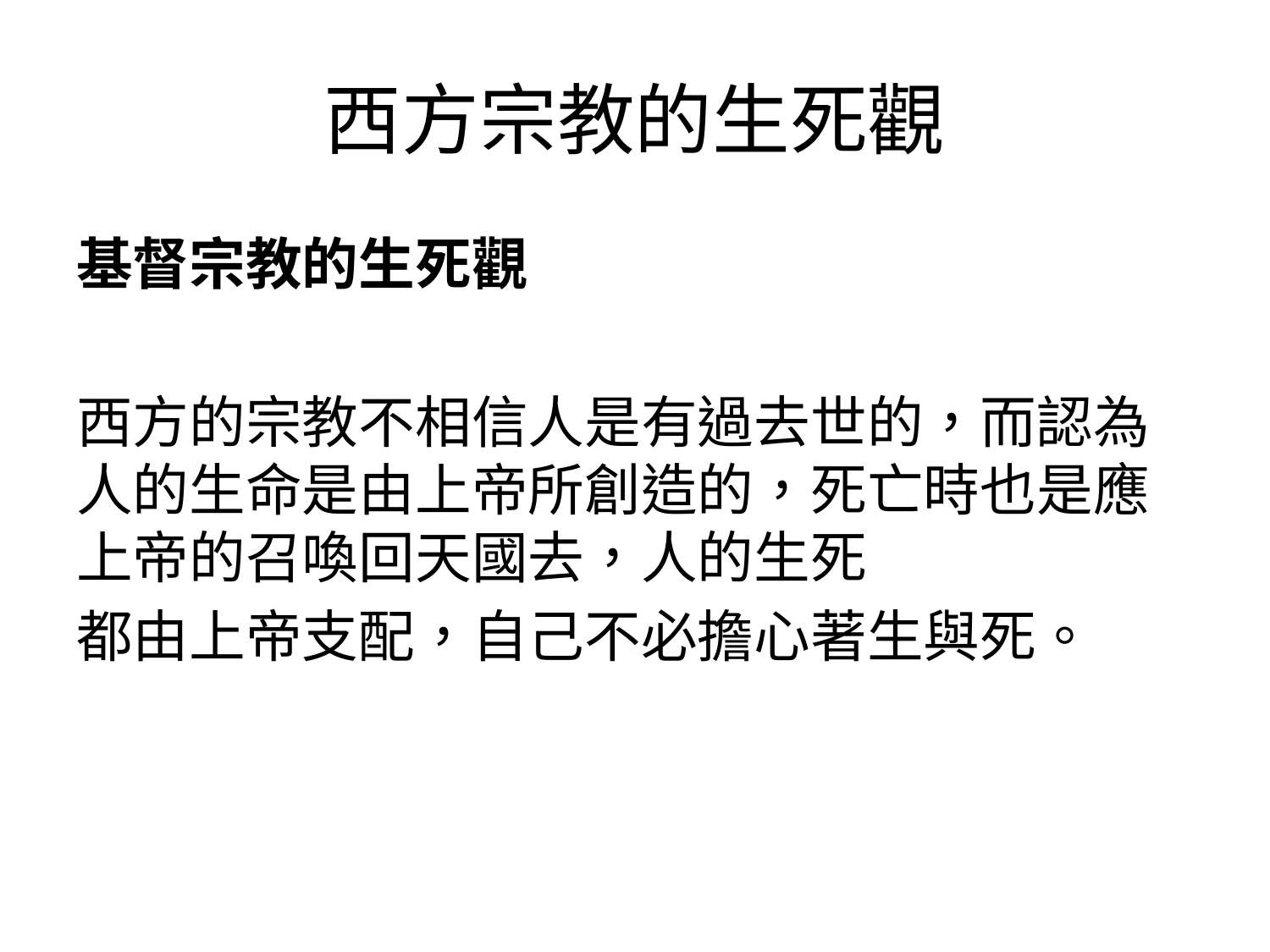

# 西方宗教的生死觀
基督宗教的生死觀

西方的宗教不相信人是有過去世的，而認為人的生命是由上帝所創造的，死亡時也是應上帝的召喚回天國去，人的生死
都由上帝支配，自己不必擔心著生與死。